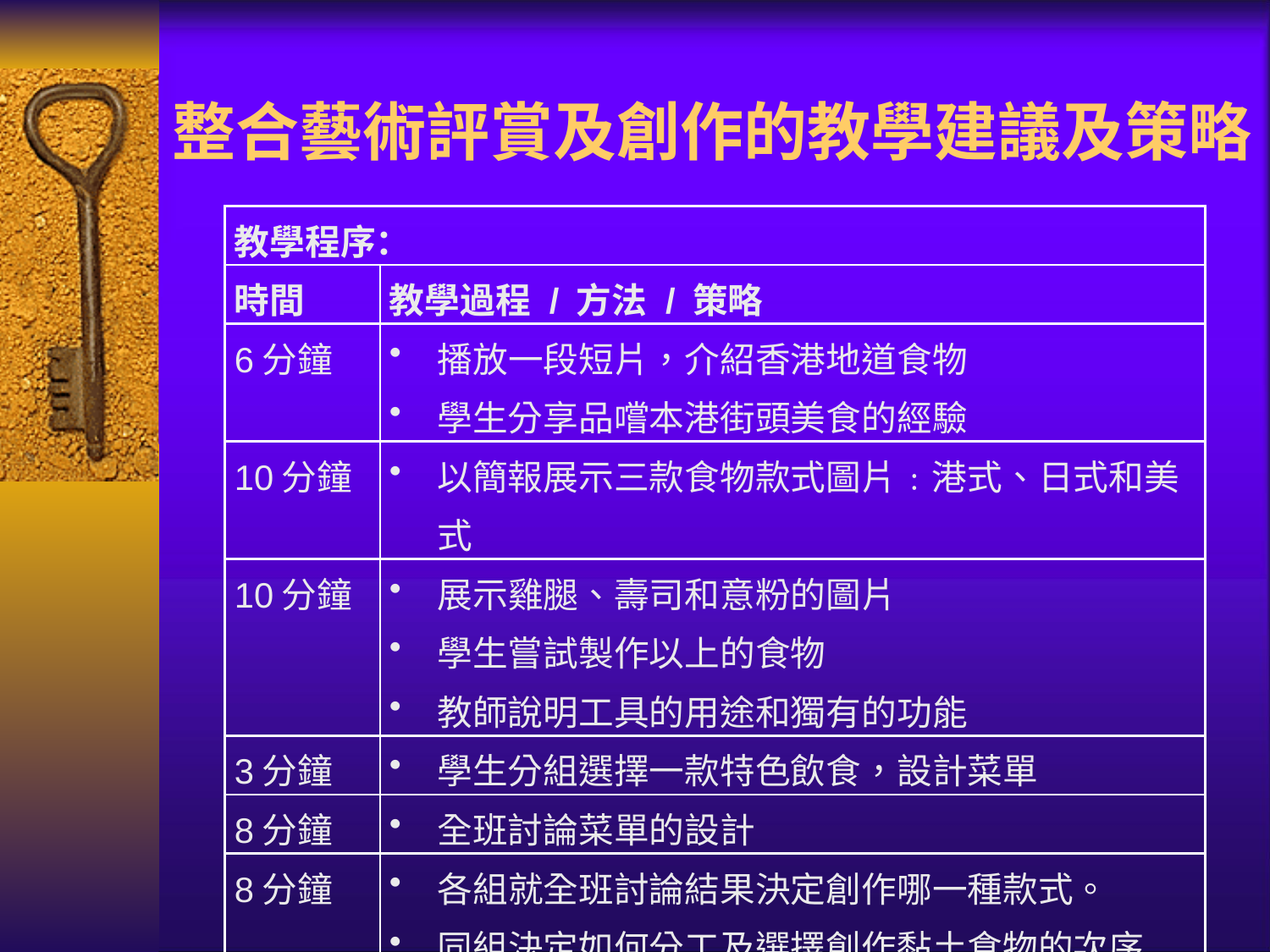

整合藝術評賞及創作的教學建議及策略
| 教學程序： |  |
| --- | --- |
| 時間 | 教學過程 / 方法 / 策略 |
| 6分鐘 | 播放一段短片，介紹香港地道食物 學生分享品嚐本港街頭美食的經驗 |
| 10分鐘 | 以簡報展示三款食物款式圖片﹕港式、日式和美式 |
| 10分鐘 | 展示雞腿、壽司和意粉的圖片 學生嘗試製作以上的食物 教師說明工具的用途和獨有的功能 |
| 3分鐘 | 學生分組選擇一款特色飲食，設計菜單 |
| 8分鐘 | 全班討論菜單的設計 |
| 8分鐘 | 各組就全班討論結果決定創作哪一種款式。 同組決定如何分工及選擇創作黏土食物的次序 |